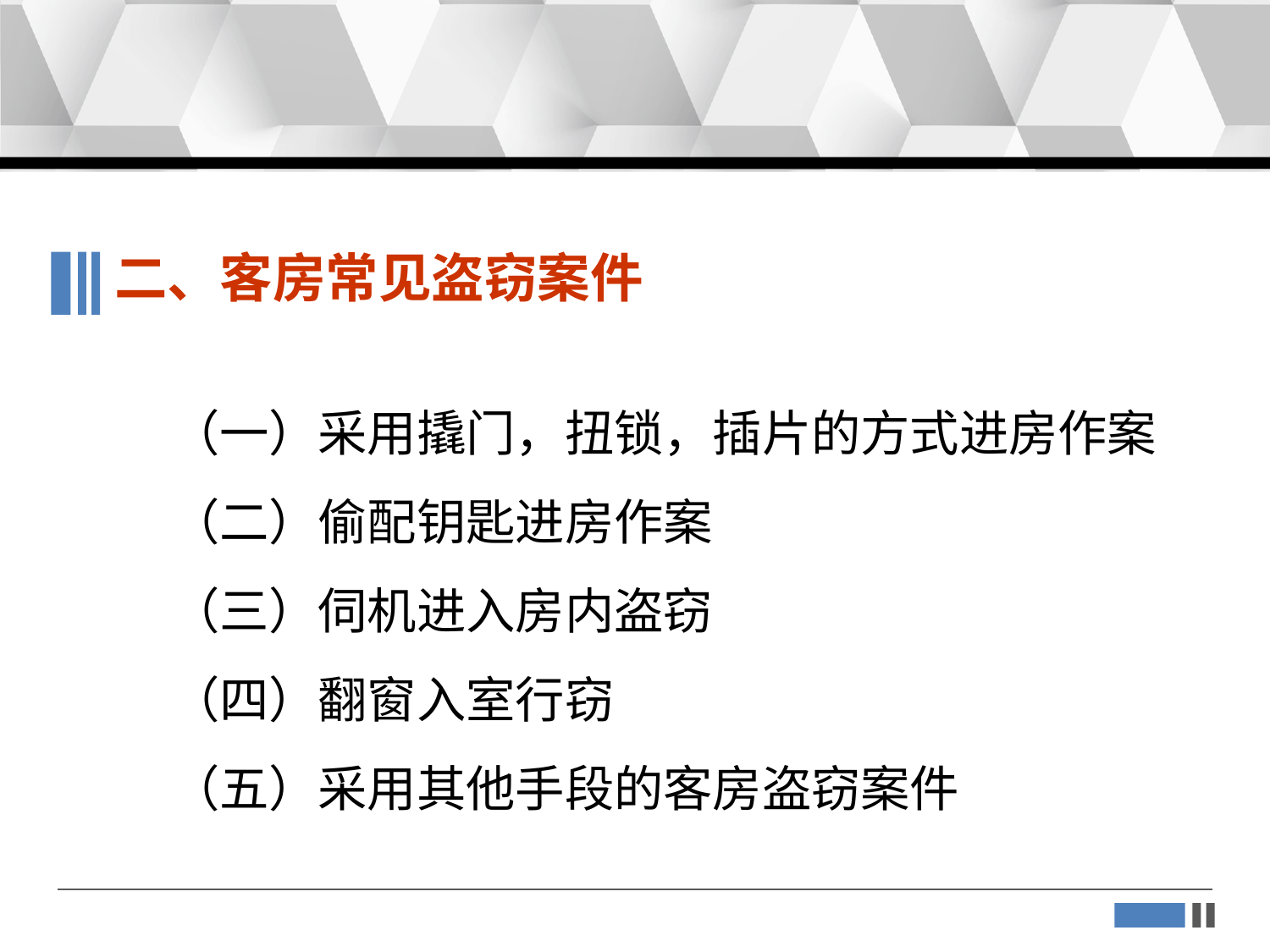

二、客房常见盗窃案件

（一）采用撬门，扭锁，插片的方式进房作案
（二）偷配钥匙进房作案
（三）伺机进入房内盗窃
（四）翻窗入室行窃
（五）采用其他手段的客房盗窃案件